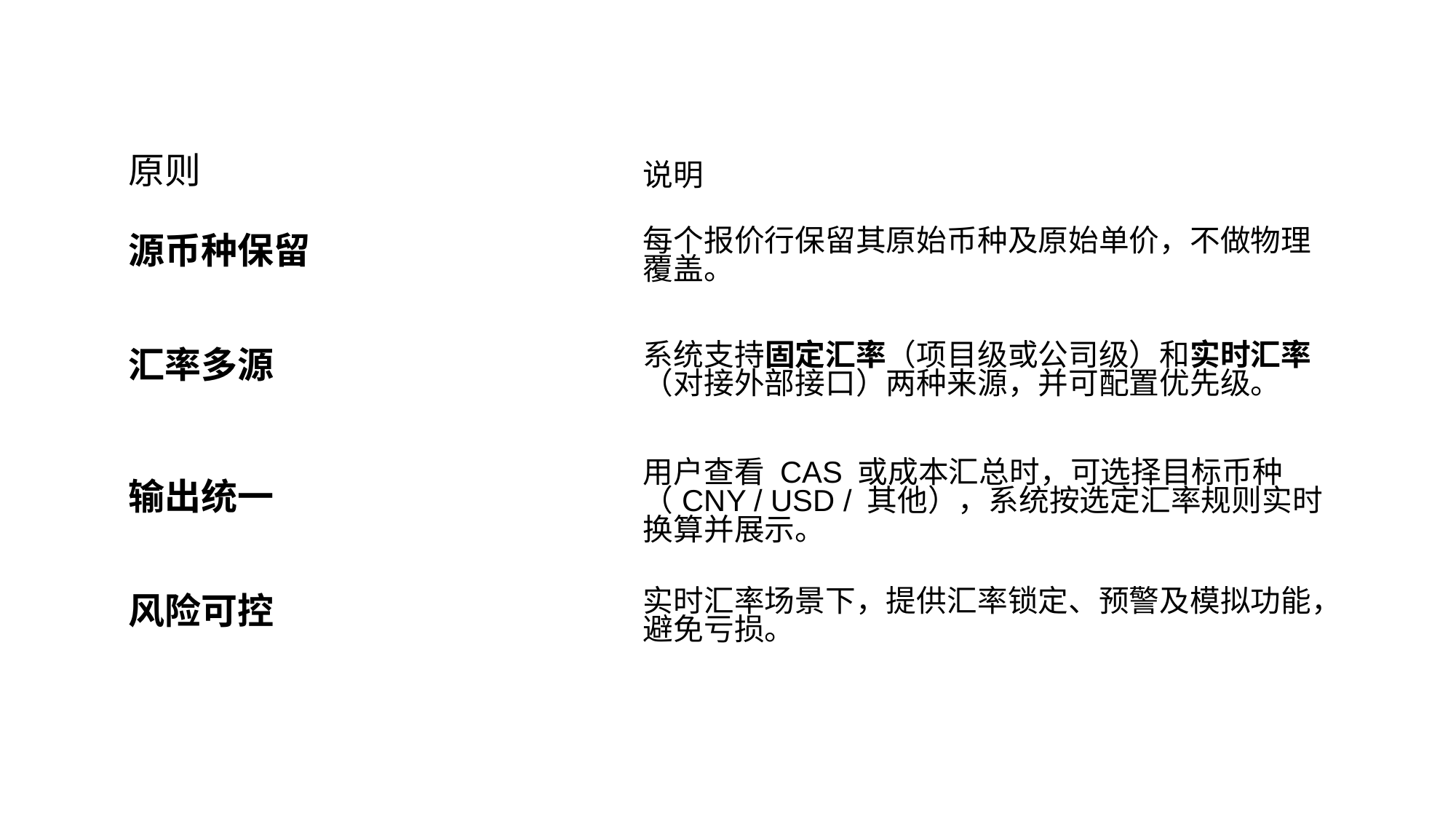

| 原则 | 说明 |
| --- | --- |
| 源币种保留 | 每个报价行保留其原始币种及原始单价，不做物理覆盖。 |
| 汇率多源 | 系统支持固定汇率（项目级或公司级）和实时汇率（对接外部接口）两种来源，并可配置优先级。 |
| 输出统一 | 用户查看 CAS 或成本汇总时，可选择目标币种（CNY / USD / 其他），系统按选定汇率规则实时换算并展示。 |
| 风险可控 | 实时汇率场景下，提供汇率锁定、预警及模拟功能，避免亏损。 |